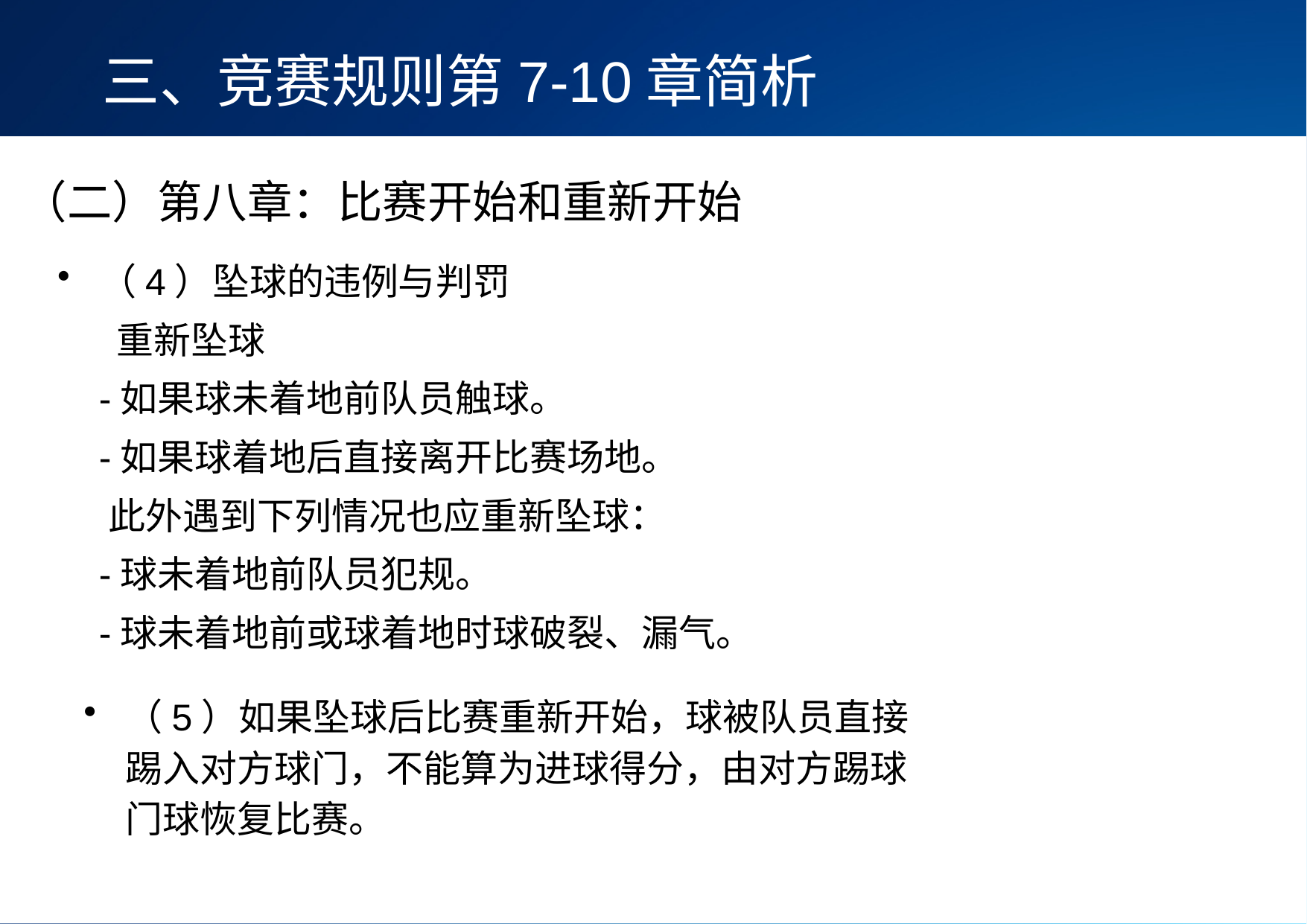

三、竞赛规则第7-10章简析

（二）第八章：比赛开始和重新开始
（4）坠球的违例与判罚
      重新坠球
    -如果球未着地前队员触球。
    -如果球着地后直接离开比赛场地。
     此外遇到下列情况也应重新坠球：
    -球未着地前队员犯规。
    -球未着地前或球着地时球破裂、漏气。
（5）如果坠球后比赛重新开始，球被队员直接踢入对方球门，不能算为进球得分，由对方踢球门球恢复比赛。